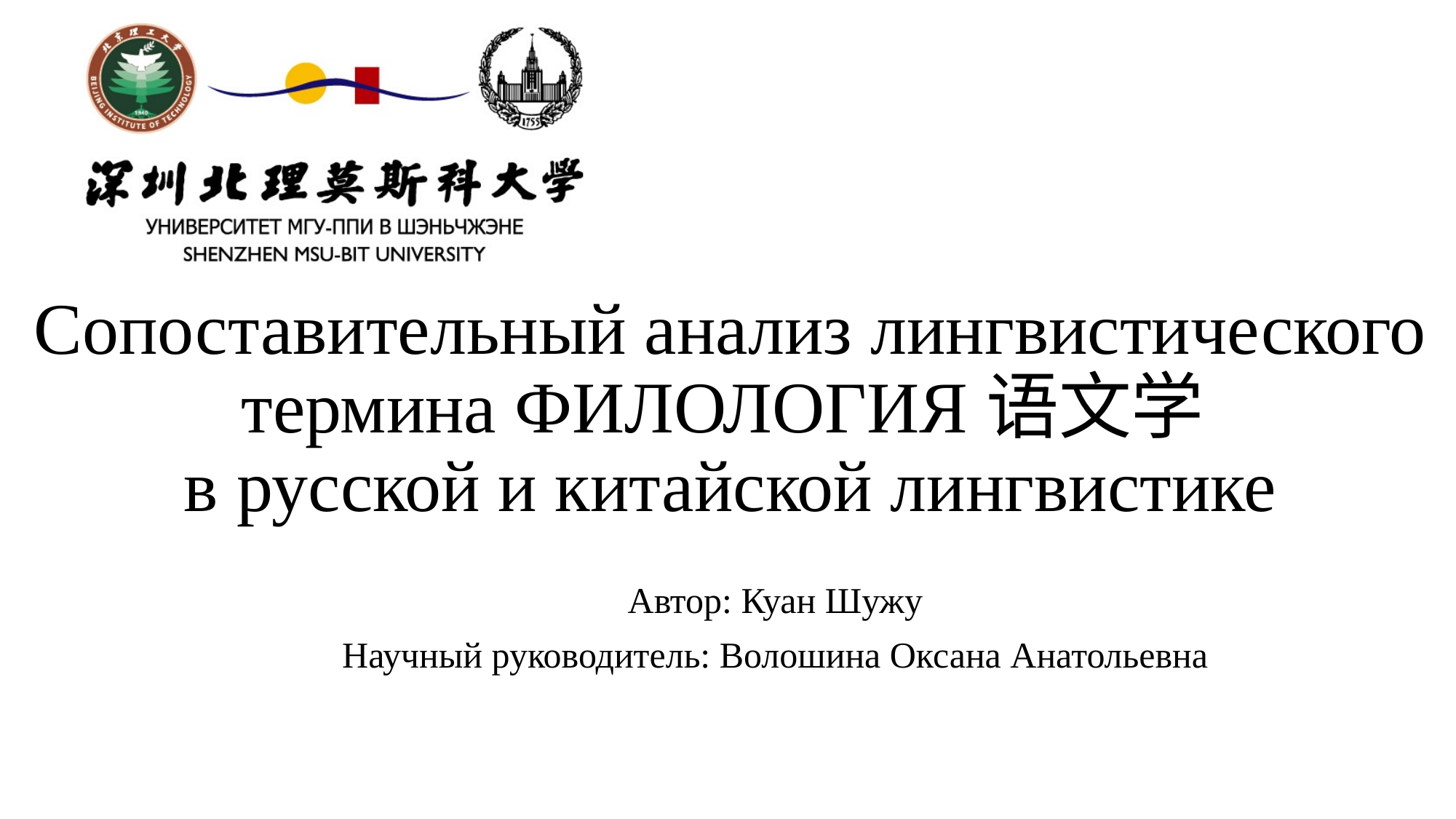

Сопоставительный анализ лингвистического термина ФИЛОЛОГИЯ语文学
в русской и китайской лингвистике
Автор: Куан Шужу
Научный руководитель: Волошина Оксана Анатольевна